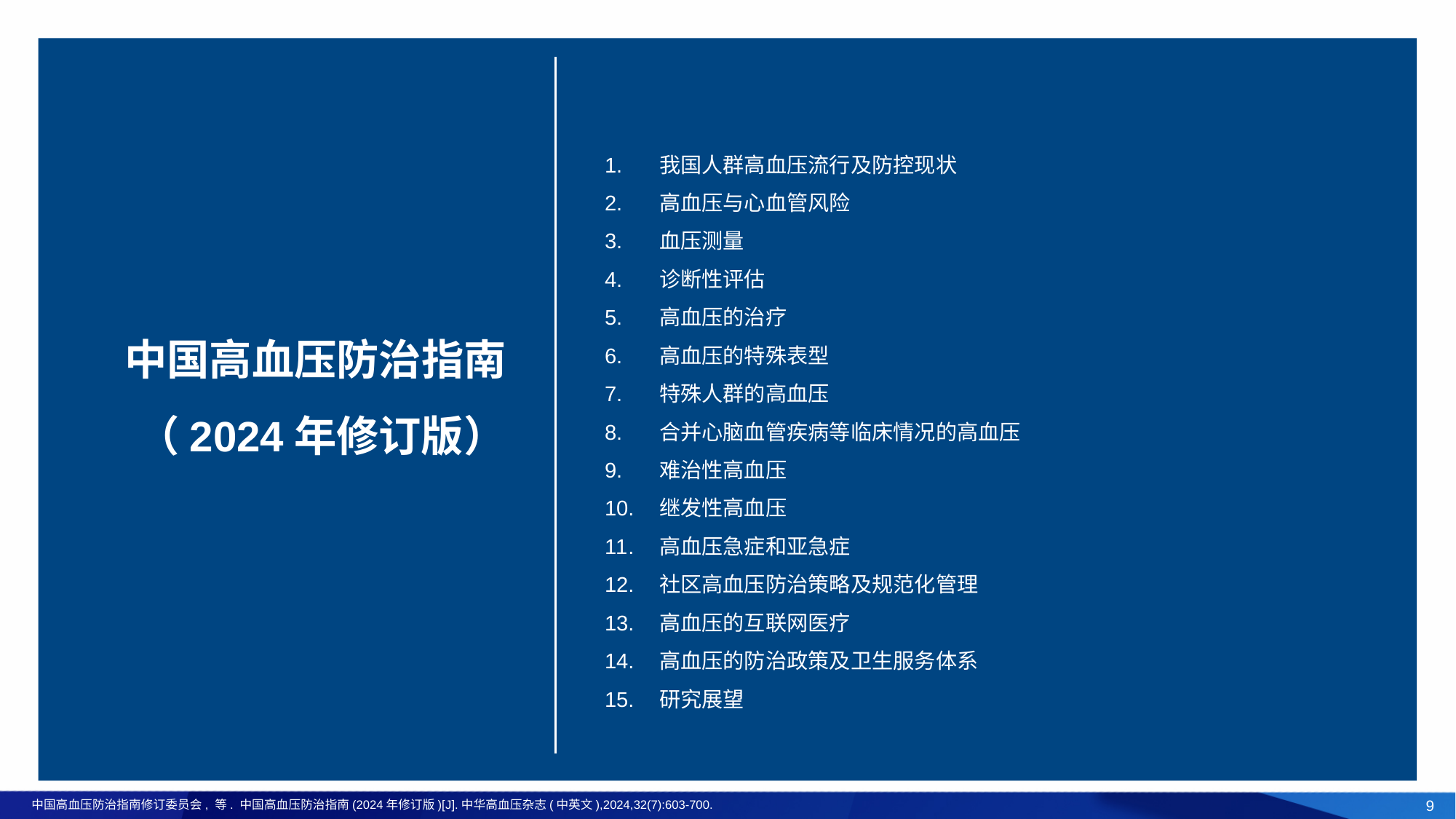

# 中国高血压防治指南（2024年修订版）
我国人群高血压流行及防控现状
高血压与心血管风险
血压测量
诊断性评估
高血压的治疗
高血压的特殊表型
特殊人群的高血压
合并心脑血管疾病等临床情况的高血压
难治性高血压
继发性高血压
高血压急症和亚急症
社区高血压防治策略及规范化管理
高血压的互联网医疗
高血压的防治政策及卫生服务体系
研究展望